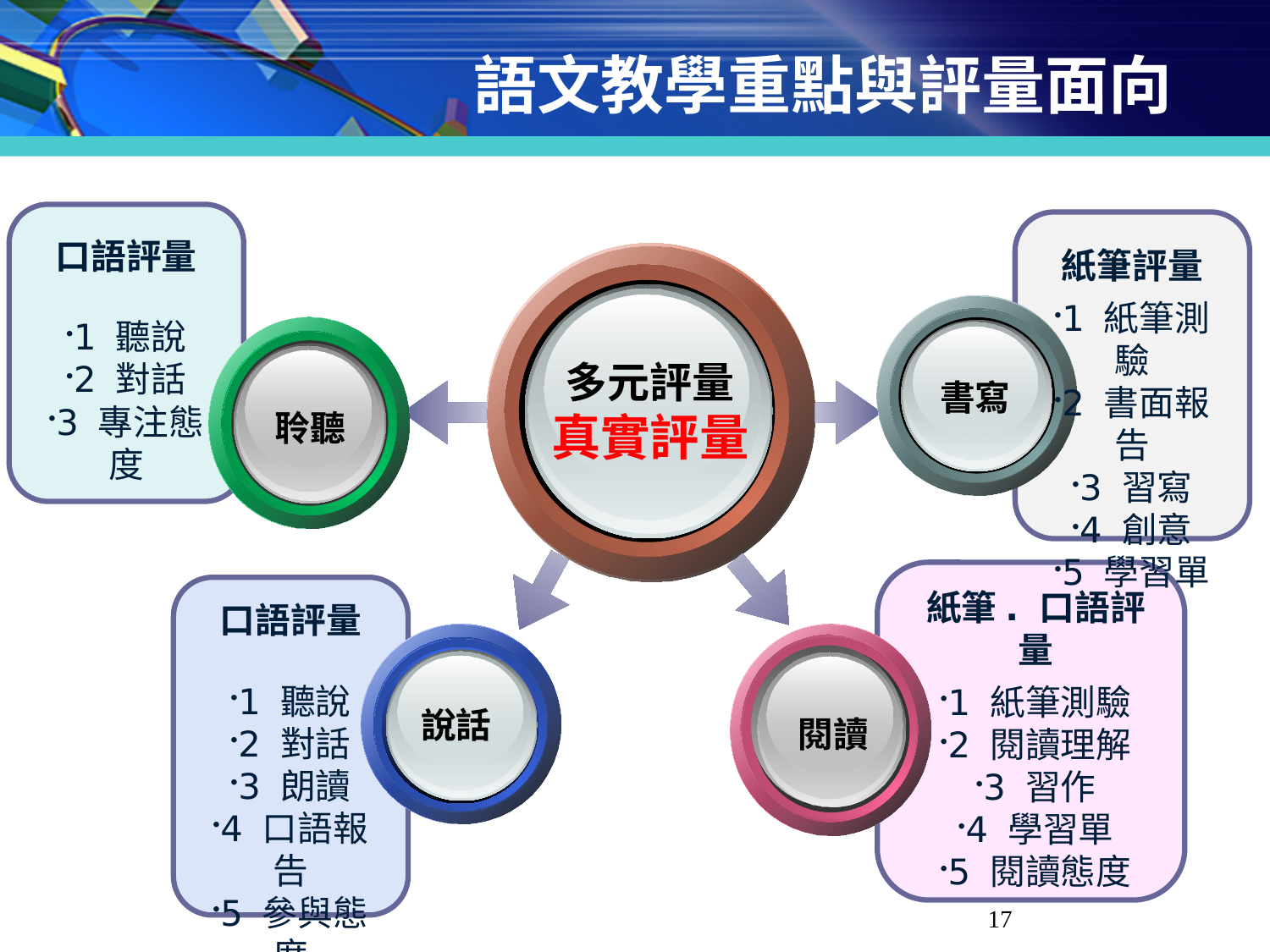

# 語文教學重點與評量面向

口語評量

1 聽說
2 對話
3 專注態度
紙筆評量
1 紙筆測驗
2 書面報告
3 習寫
4 創意
5 學習單

多元評量
真實評量
書寫

聆聽

紙筆. 口語評量
1 紙筆測驗
2 閱讀理解
3 習作
4 學習單
5 閱讀態度
口語評量

1 聽說
2 對話
3 朗讀
4 口語報告
5 參與態度

說話

閱讀
17